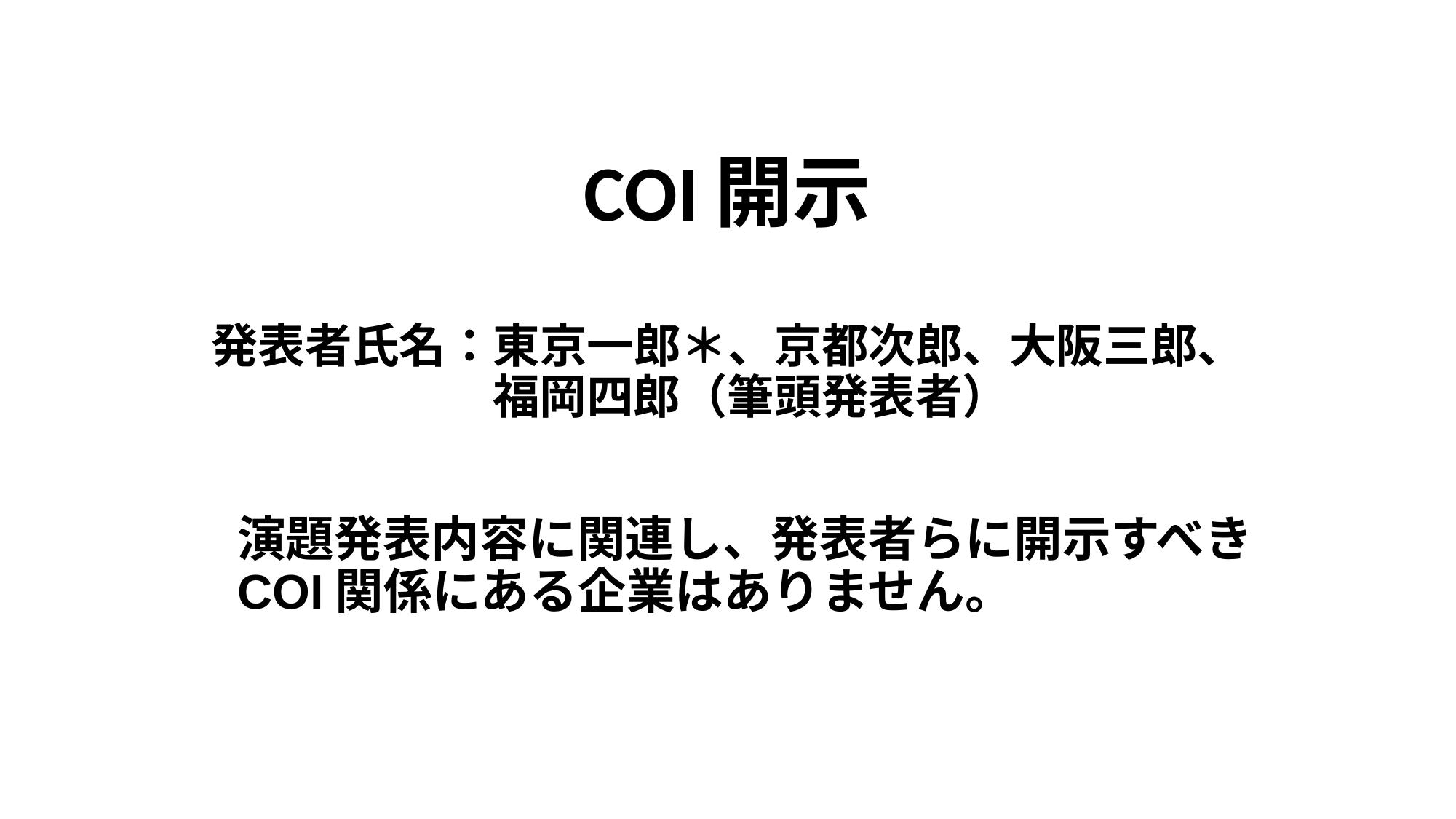

# COI開示 発表者氏名：東京一郎＊、京都次郎、大阪三郎、 　福岡四郎（筆頭発表者）
演題発表内容に関連し、発表者らに開示すべきCOI関係にある企業はありません。